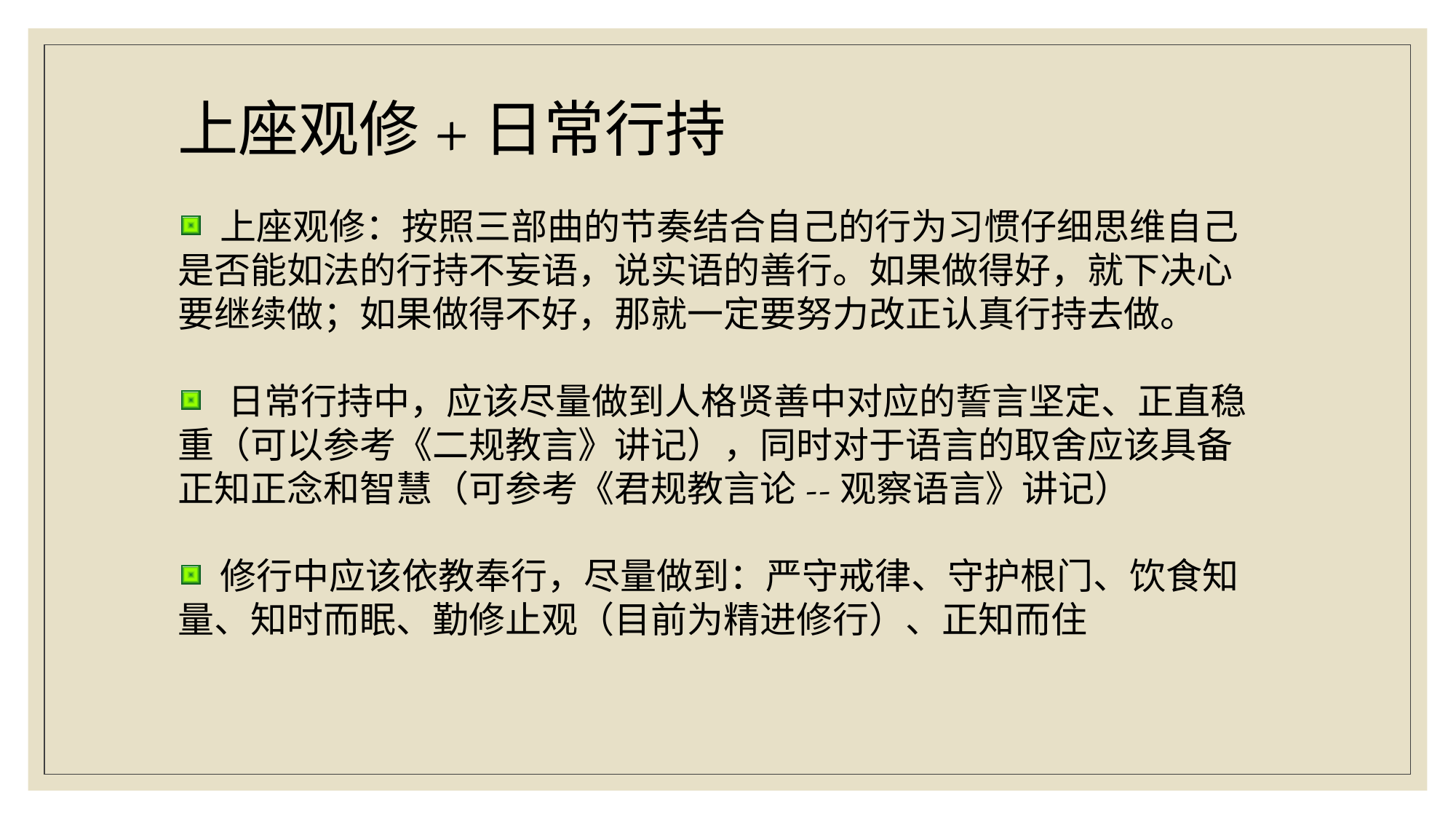

上座观修+日常行持
 上座观修：按照三部曲的节奏结合自己的行为习惯仔细思维自己是否能如法的行持不妄语，说实语的善行。如果做得好，就下决心要继续做；如果做得不好，那就一定要努力改正认真行持去做。

  日常行持中，应该尽量做到人格贤善中对应的誓言坚定、正直稳重（可以参考《二规教言》讲记），同时对于语言的取舍应该具备正知正念和智慧（可参考《君规教言论--观察语言》讲记）

 修行中应该依教奉行，尽量做到：严守戒律、守护根门、饮食知量、知时而眠、勤修止观（目前为精进修行）、正知而住